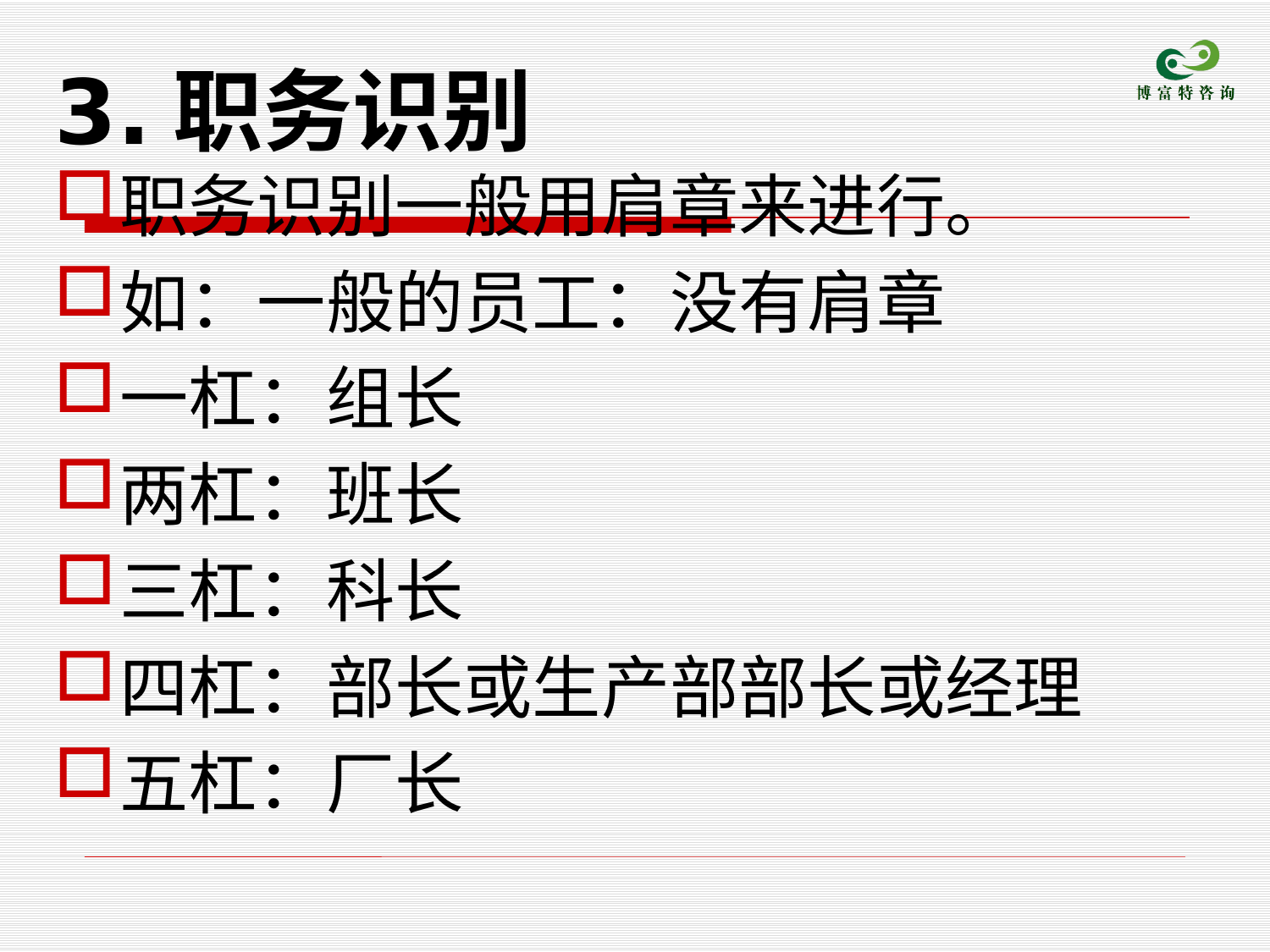

# 3.职务识别
职务识别一般用肩章来进行。
如：一般的员工：没有肩章
一杠：组长
两杠：班长
三杠：科长
四杠：部长或生产部部长或经理
五杠：厂长
509